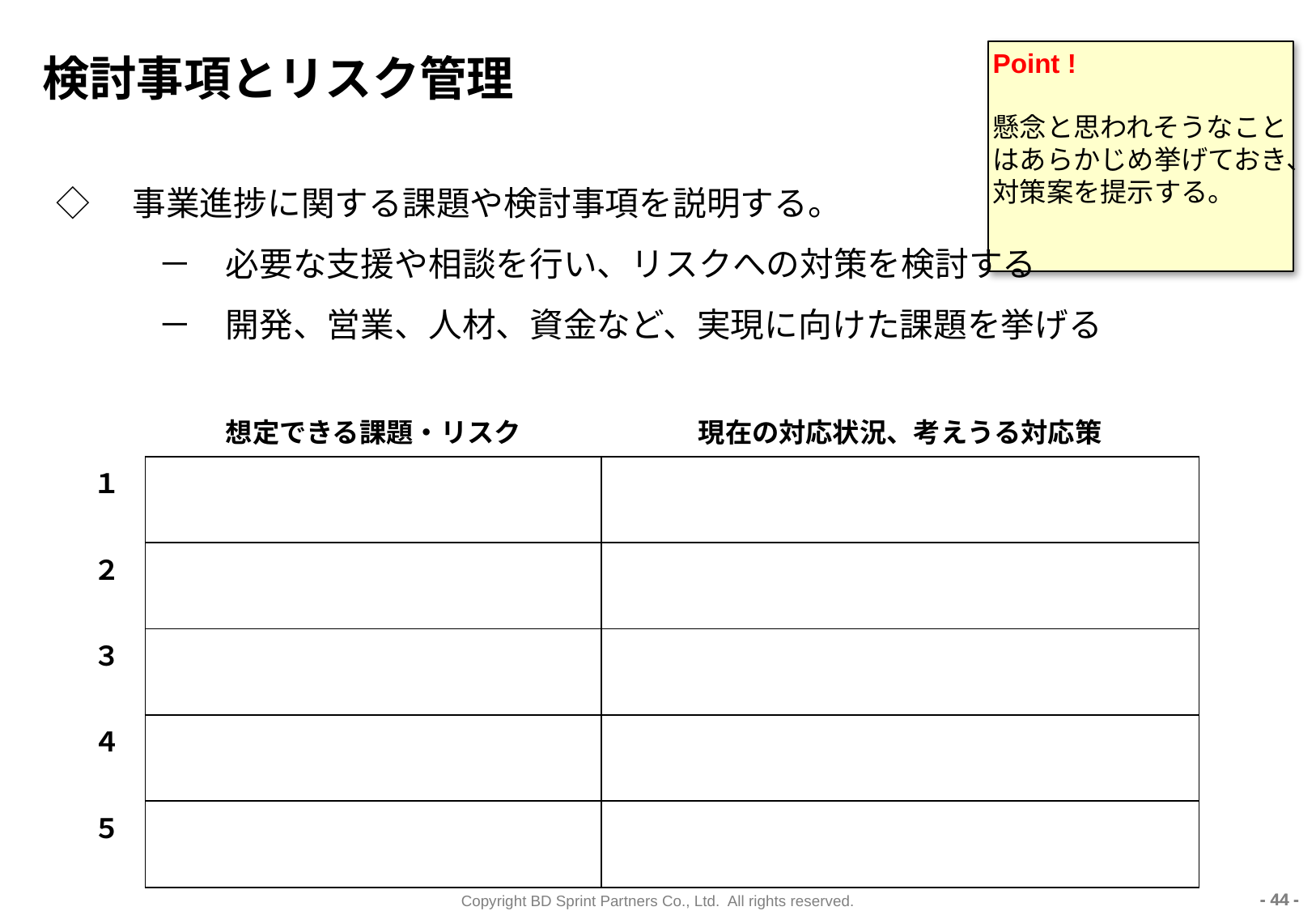

# 検討事項とリスク管理
Point !

懸念と思われそうなことはあらかじめ挙げておき、対策案を提示する。
◇　事業進捗に関する課題や検討事項を説明する。
　　　－　必要な支援や相談を行い、リスクへの対策を検討する
　　　－　開発、営業、人材、資金など、実現に向けた課題を挙げる
|  | 想定できる課題・リスク | 現在の対応状況、考えうる対応策 |
| --- | --- | --- |
| １ |  |  |
| ２ |  |  |
| ３ |  |  |
| ４ |  |  |
| ５ |  |  |